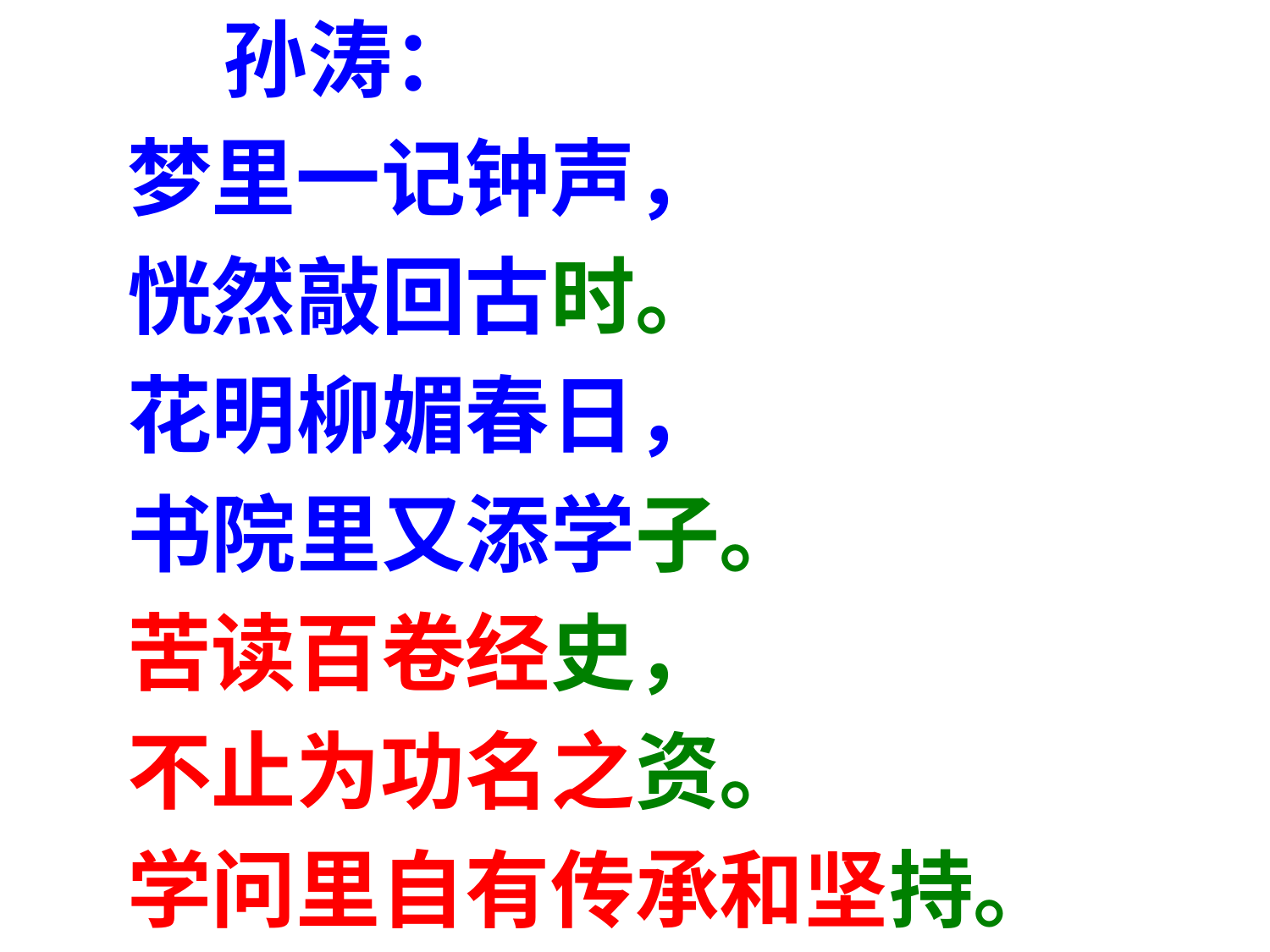

孙涛：
     梦里一记钟声，
     恍然敲回古时。
     花明柳媚春日，
     书院里又添学子。
     苦读百卷经史，
     不止为功名之资。
     学问里自有传承和坚持。